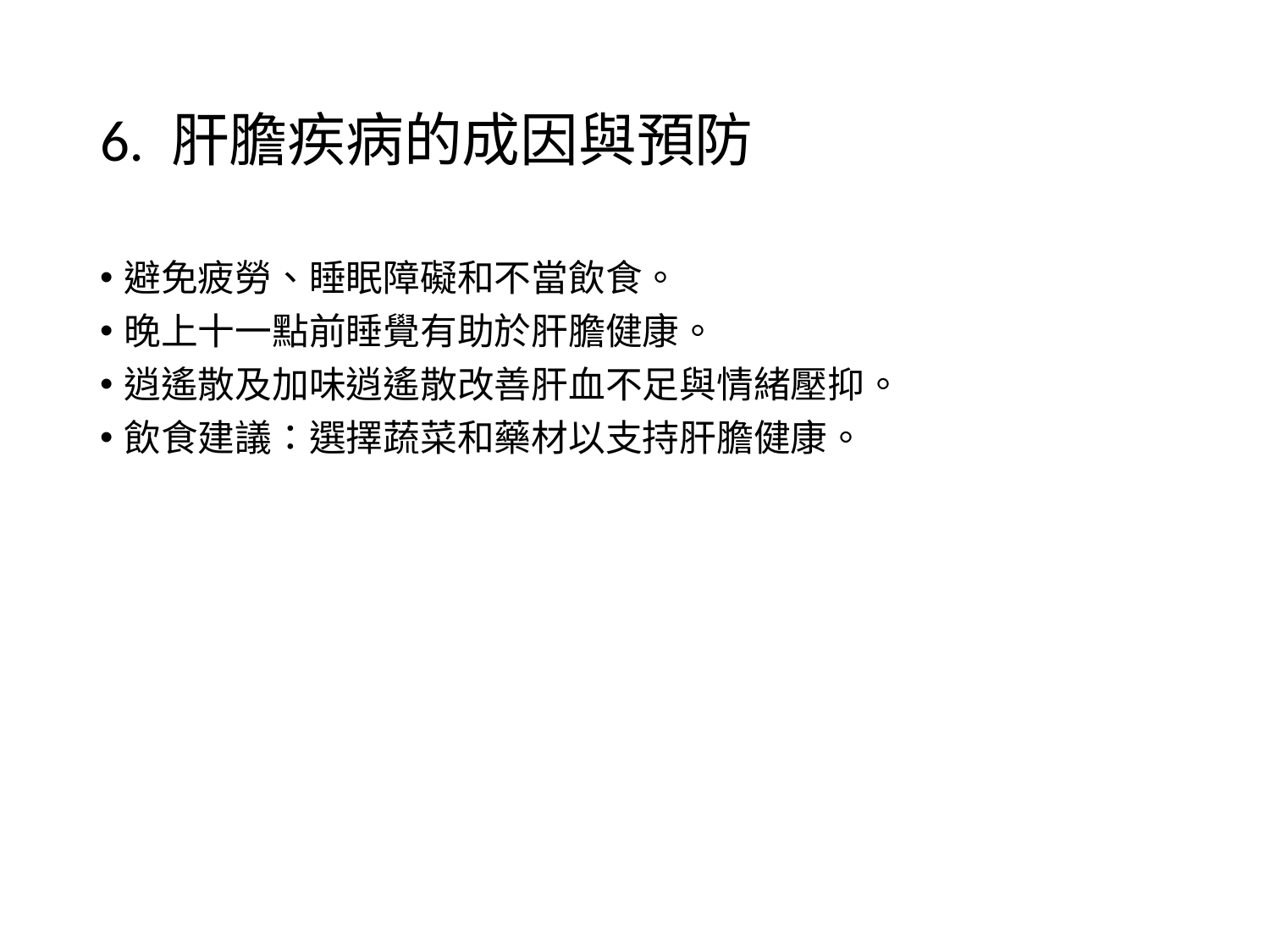

# 6. 肝膽疾病的成因與預防
避免疲勞、睡眠障礙和不當飲食。
晚上十一點前睡覺有助於肝膽健康。
逍遙散及加味逍遙散改善肝血不足與情緒壓抑。
飲食建議：選擇蔬菜和藥材以支持肝膽健康。